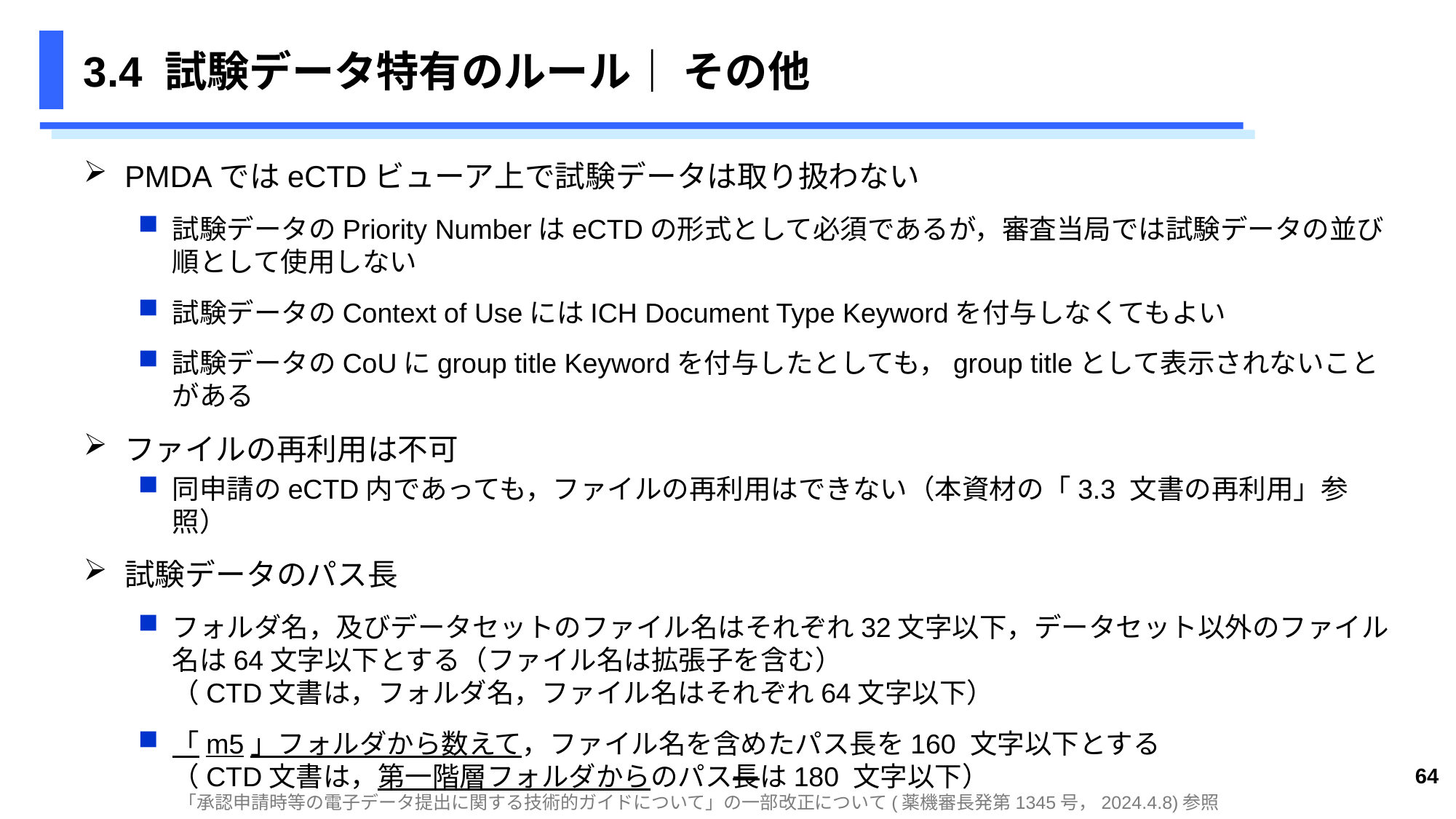

# 3.4 試験データ特有のルール｜ その他
PMDAではeCTDビューア上で試験データは取り扱わない
試験データのPriority NumberはeCTDの形式として必須であるが，審査当局では試験データの並び順として使用しない
試験データのContext of UseにはICH Document Type Keywordを付与しなくてもよい
試験データのCoUにgroup title Keywordを付与したとしても，group titleとして表示されないことがある
ファイルの再利用は不可
同申請のeCTD内であっても，ファイルの再利用はできない（本資材の「3.3 文書の再利用」参照）
試験データのパス長
フォルダ名，及びデータセットのファイル名はそれぞれ32文字以下，データセット以外のファイル名は64文字以下とする（ファイル名は拡張子を含む）
（CTD文書は，フォルダ名，ファイル名はそれぞれ64文字以下）
「m5」フォルダから数えて，ファイル名を含めたパス長を160 文字以下とする　　
（CTD文書は，第一階層フォルダからのパス長は180 文字以下）

64
「承認申請時等の電子データ提出に関する技術的ガイドについて」の一部改正について(薬機審長発第1345号，2024.4.8)参照